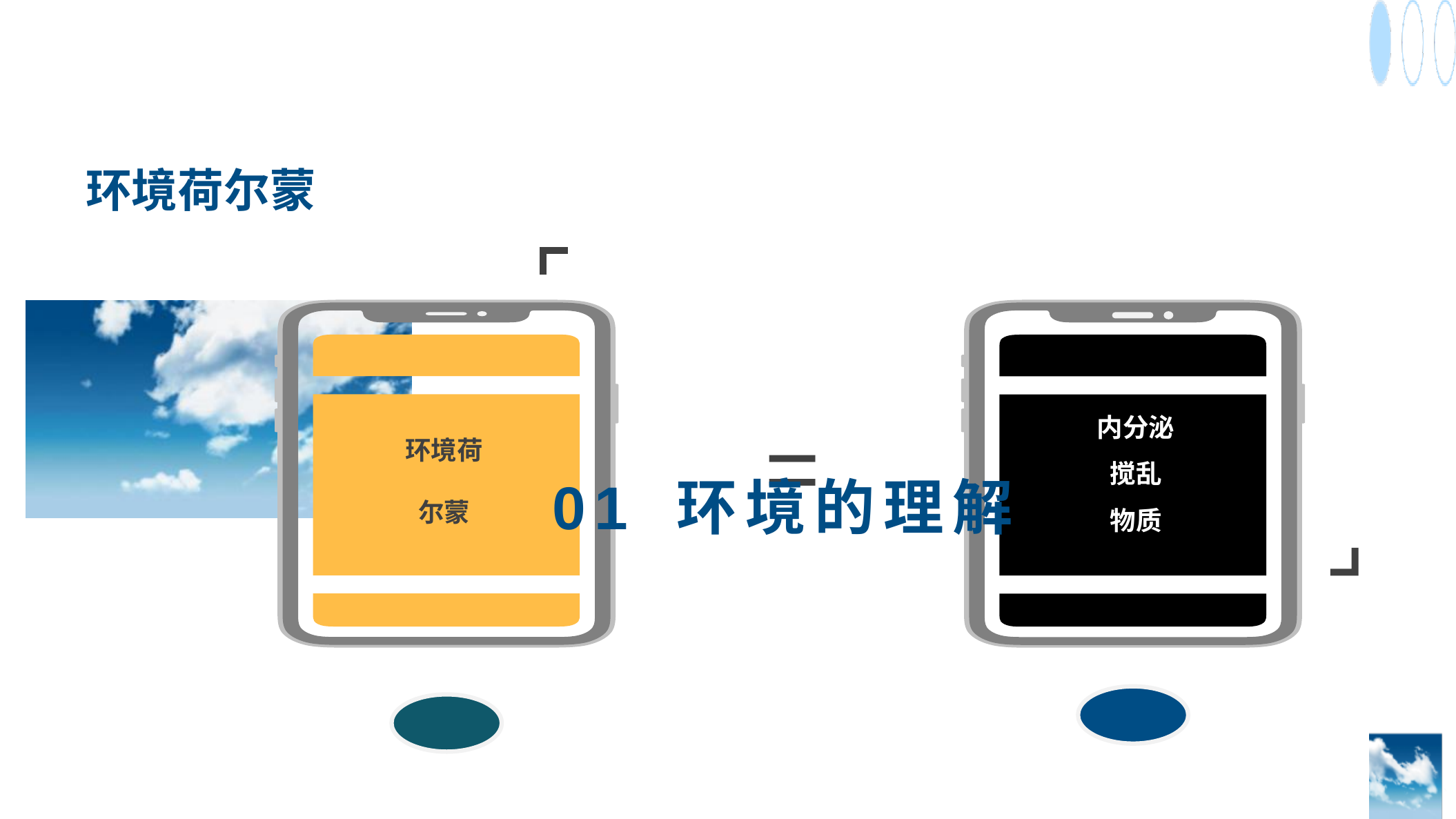

环境荷尔蒙

01 环境的理解

内分泌
搅乱
物质
环境荷
尔蒙
=